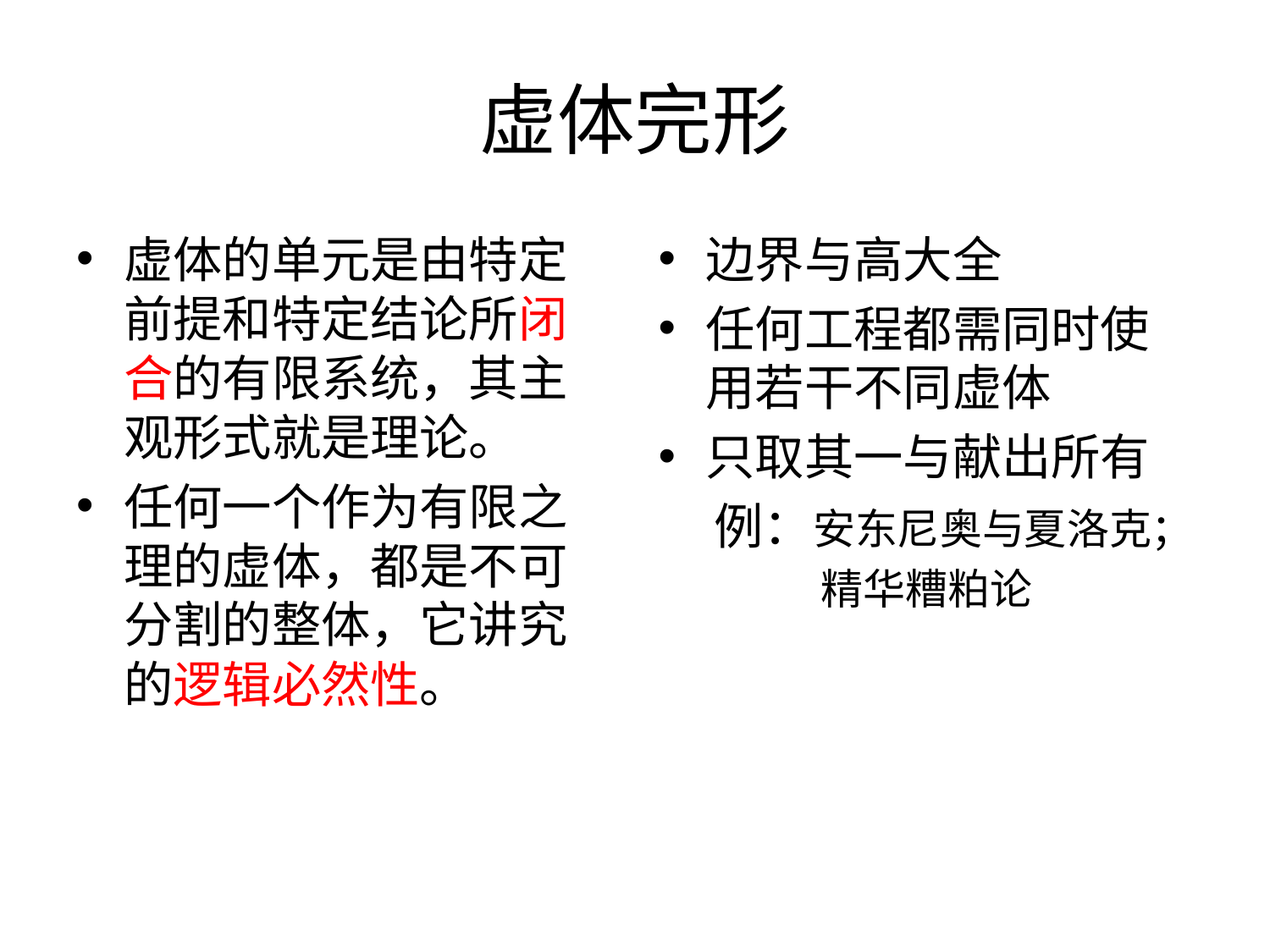

# 虚体完形
虚体的单元是由特定前提和特定结论所闭合的有限系统，其主观形式就是理论。
任何一个作为有限之理的虚体，都是不可分割的整体，它讲究的逻辑必然性。

边界与高大全
任何工程都需同时使用若干不同虚体
只取其一与献出所有
    例：安东尼奥与夏洛克；
                精华糟粕论